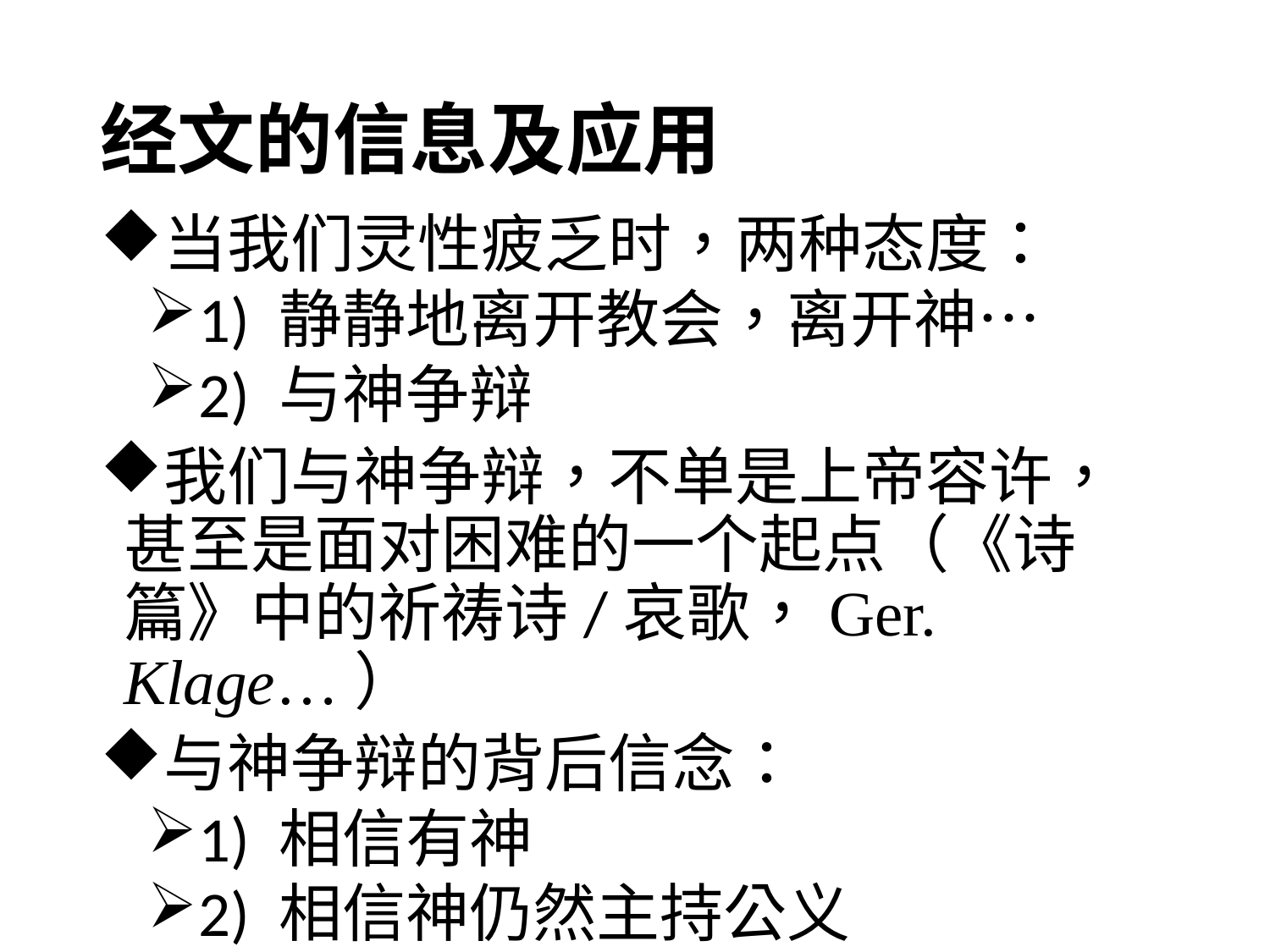

# 经文的信息及应用
当我们灵性疲乏时，两种态度：
1) 静静地离开教会，离开神…
2) 与神争辩
我们与神争辩，不单是上帝容许，甚至是面对困难的一个起点（《诗篇》中的祈祷诗/哀歌，Ger. Klage…）
与神争辩的背后信念：
1) 相信有神
2) 相信神仍然主持公义